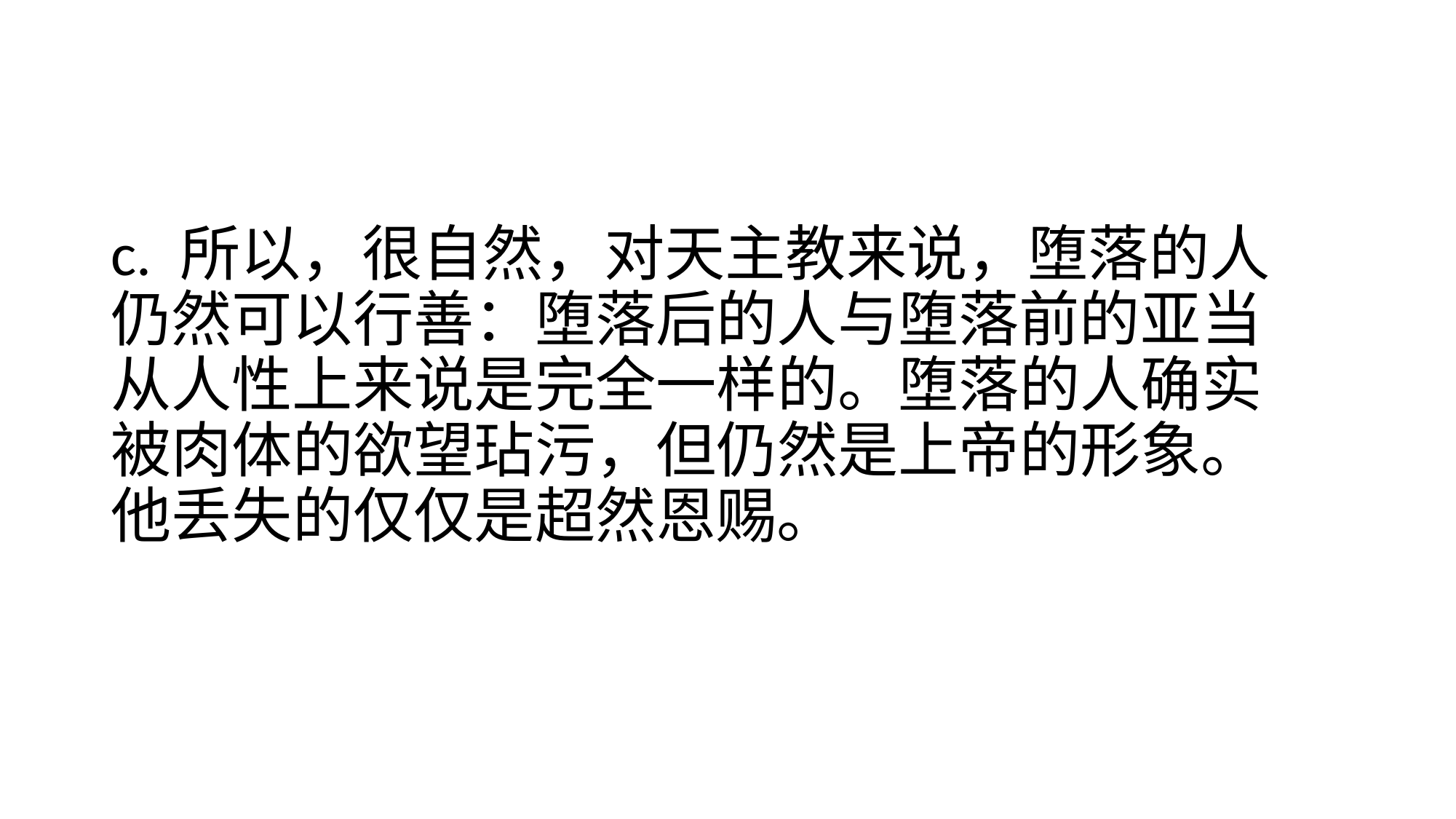

#
c. 所以，很自然，对天主教来说，堕落的人仍然可以行善：堕落后的人与堕落前的亚当从人性上来说是完全一样的。堕落的人确实被肉体的欲望玷污，但仍然是上帝的形象。他丢失的仅仅是超然恩赐。